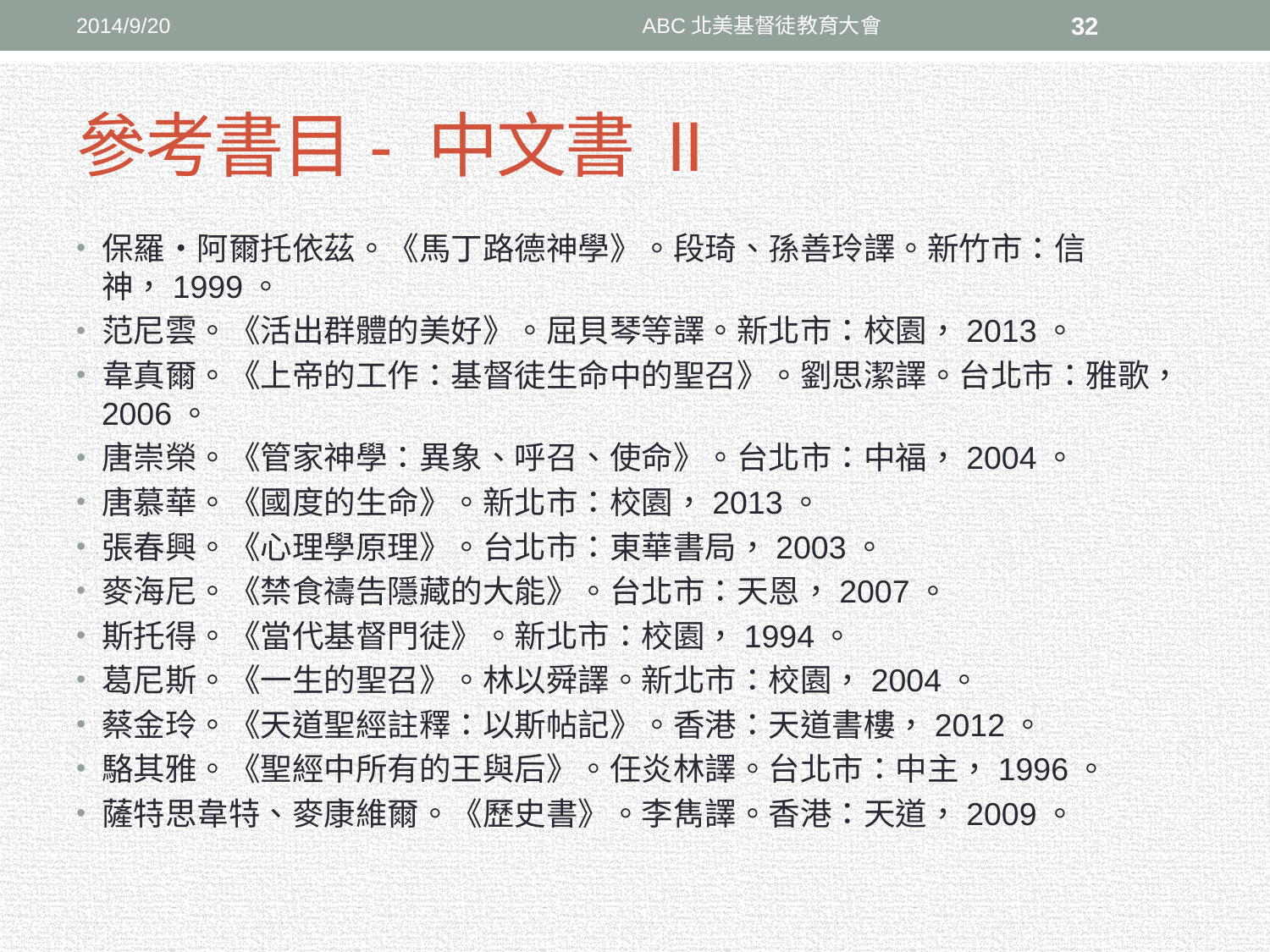

2014/9/20
ABC北美基督徒教育大會
32
# 參考書目- 中文書 II
保羅‧阿爾托依茲。《馬丁路德神學》。段琦、孫善玲譯。新竹市：信神，1999。
范尼雲。《活出群體的美好》。屈貝琴等譯。新北市：校園，2013。
韋真爾。《上帝的工作：基督徒生命中的聖召》。劉思潔譯。台北市：雅歌，2006。
唐崇榮。《管家神學：異象、呼召、使命》。台北市：中福，2004。
唐慕華。《國度的生命》。新北市：校園，2013。
張春興。《心理學原理》。台北市：東華書局，2003。
麥海尼。《禁食禱告隱藏的大能》。台北市：天恩，2007。
斯托得。《當代基督門徒》。新北市：校園，1994。
葛尼斯。《一生的聖召》。林以舜譯。新北市：校園，2004。
蔡金玲。《天道聖經註釋：以斯帖記》。香港：天道書樓，2012。
駱其雅。《聖經中所有的王與后》。任炎林譯。台北市：中主，1996。
薩特思韋特、麥康維爾。《歷史書》。李雋譯。香港：天道，2009。